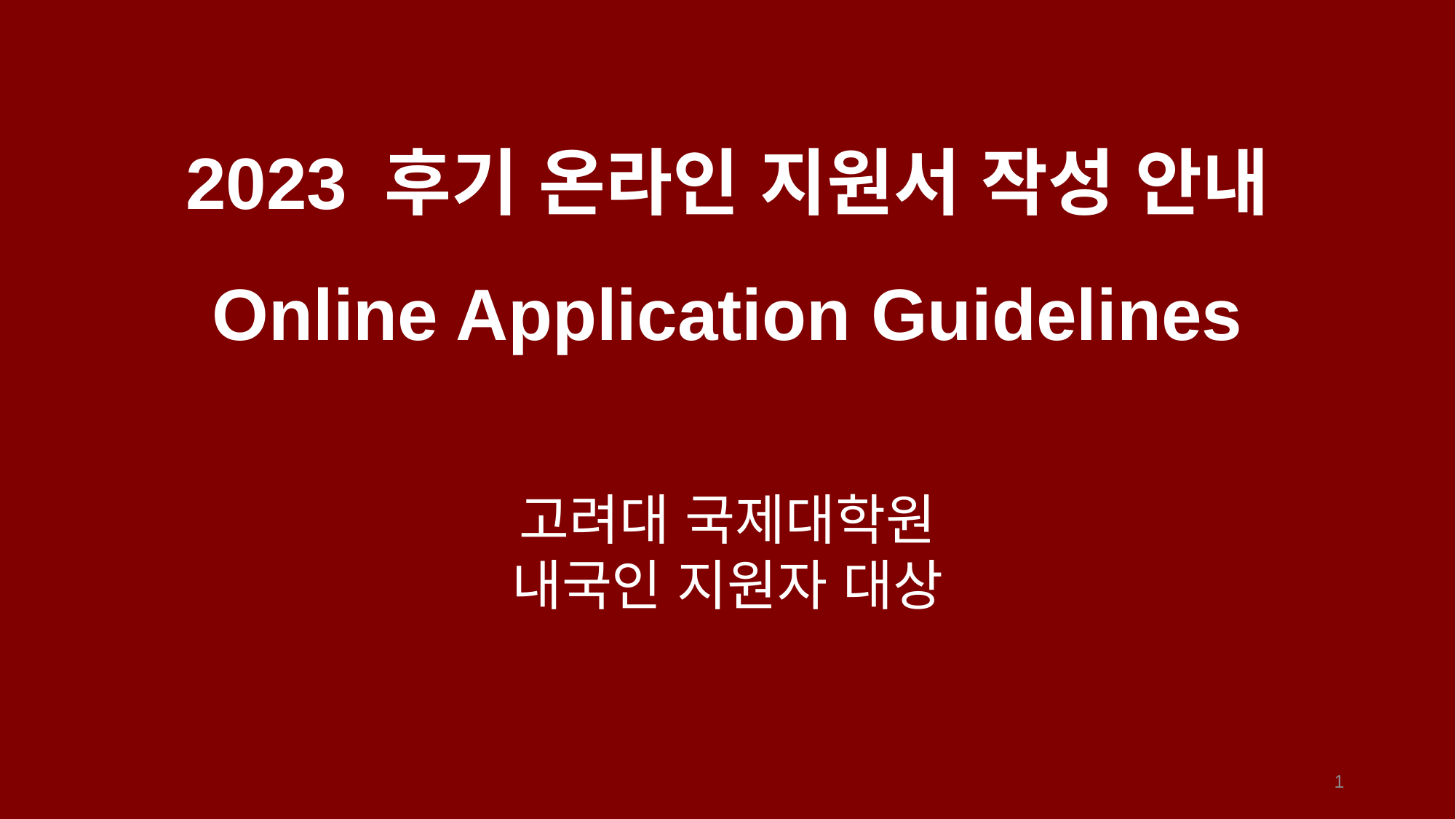

2023 후기 온라인 지원서 작성 안내
Online Application Guidelines

고려대 국제대학원
내국인 지원자 대상
1